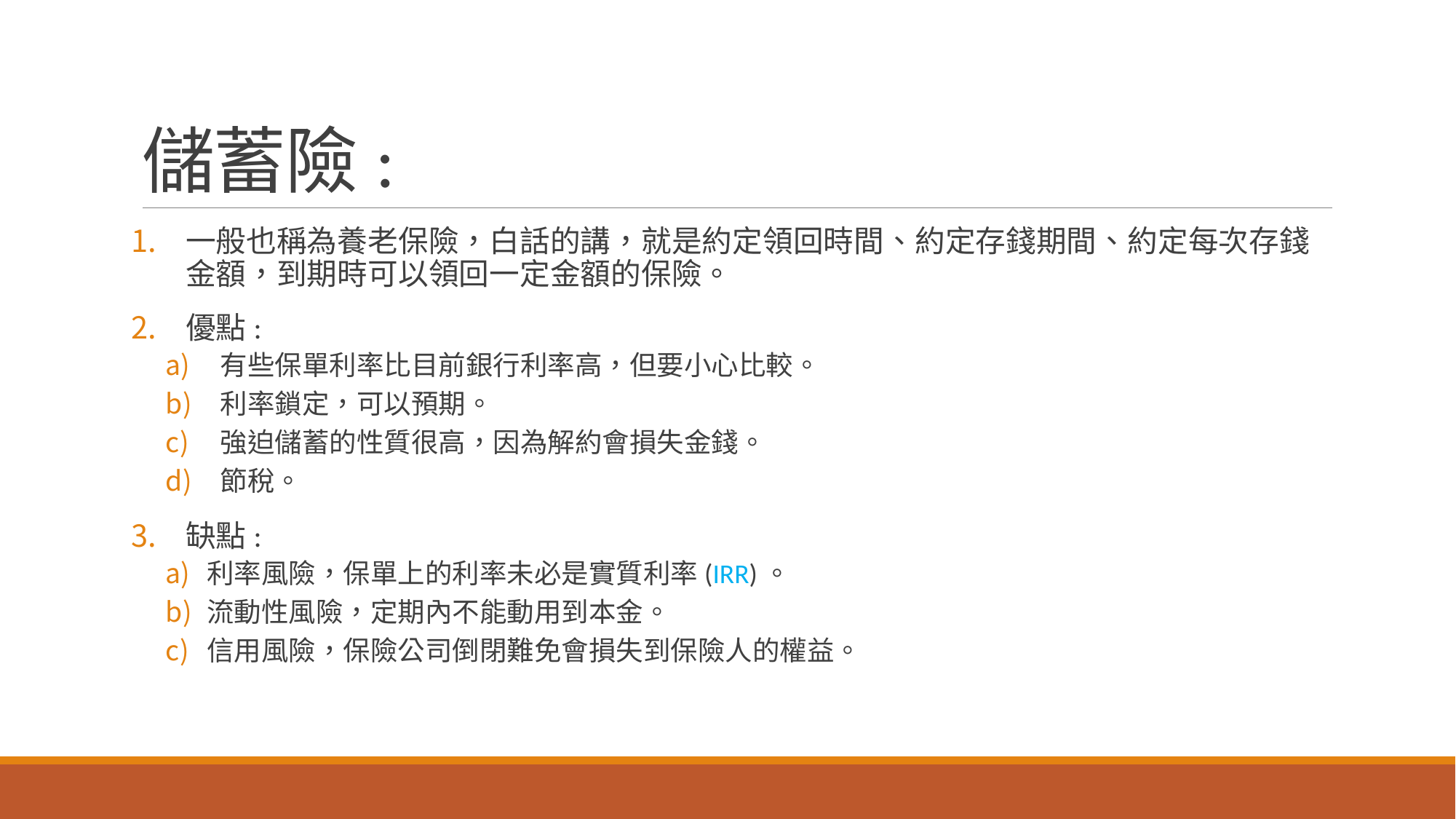

# 儲蓄險:
一般也稱為養老保險，白話的講，就是約定領回時間、約定存錢期間、約定每次存錢金額，到期時可以領回一定金額的保險。
優點:
有些保單利率比目前銀行利率高，但要小心比較。
利率鎖定，可以預期。
強迫儲蓄的性質很高，因為解約會損失金錢。
節稅。
缺點:
利率風險，保單上的利率未必是實質利率(IRR)。
流動性風險，定期內不能動用到本金。
信用風險，保險公司倒閉難免會損失到保險人的權益。